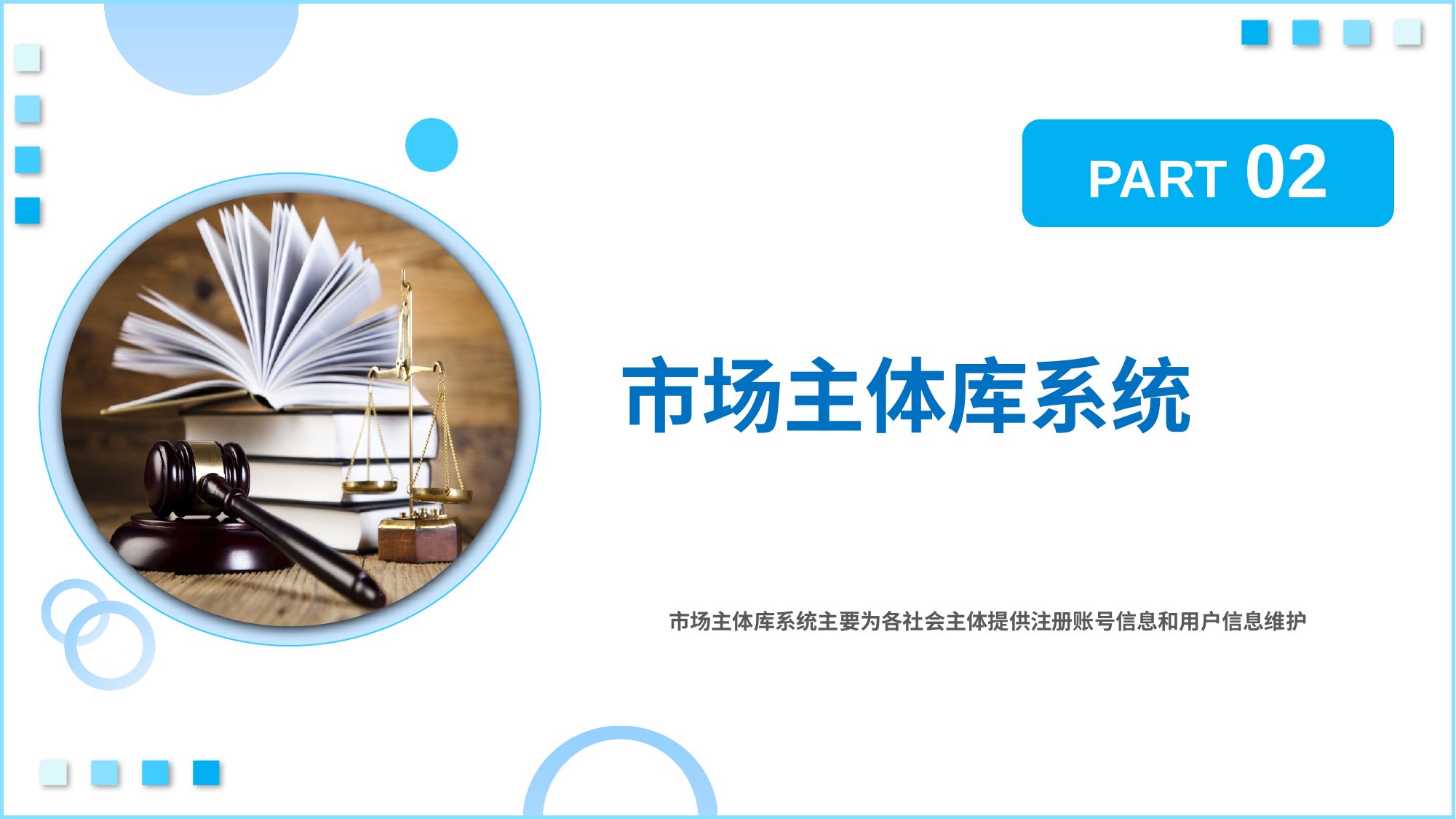

PART 02

市场主体库系统
市场主体库系统主要为各社会主体提供注册账号信息和用户信息维护